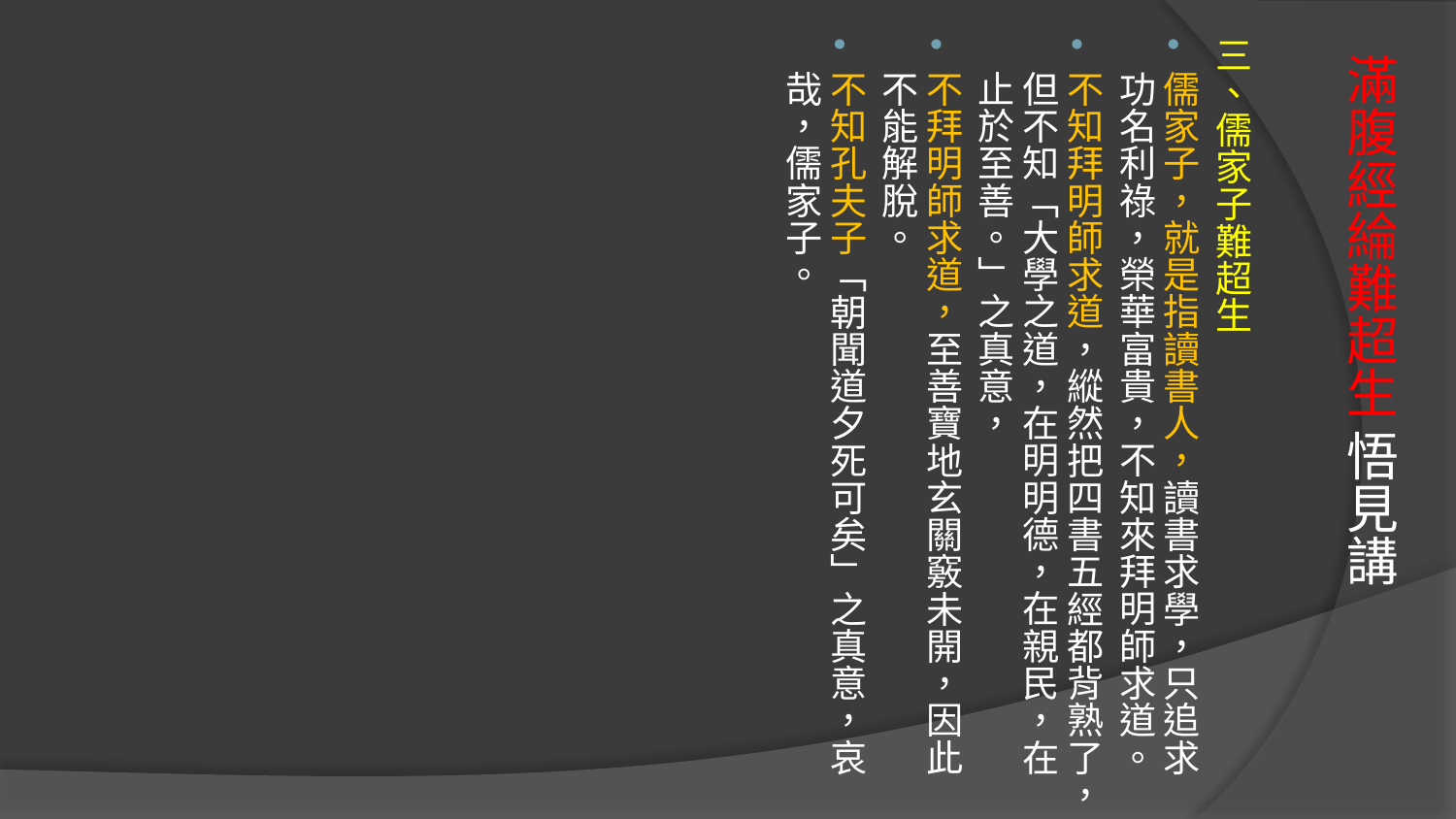

三、儒家子難超生
儒家子，就是指讀書人，讀書求學，只追求功名利祿，榮華富貴，不知來拜明師求道。
不知拜明師求道，縱然把四書五經都背熟了，但不知「大學之道，在明明德，在親民，在止於至善。」之真意，
不拜明師求道，至善寶地玄關竅未開，因此不能解脫。
不知孔夫子「朝聞道夕死可矣」之真意，哀哉，儒家子。

# 滿腹經綸難超生 悟見講